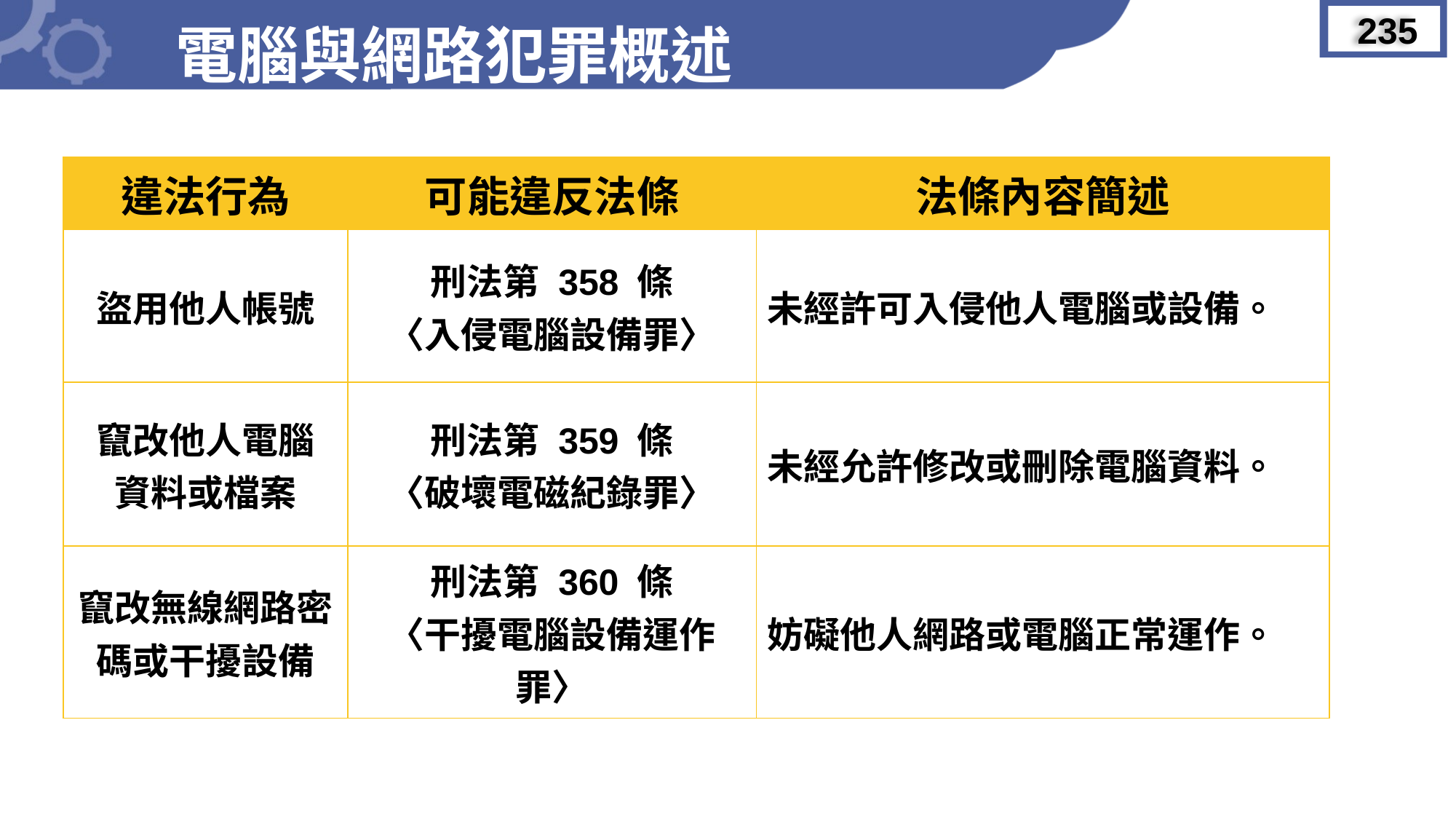

電腦與網路犯罪概述
235

| 違法行為 | 可能違反法條 | 法條內容簡述 |
| --- | --- | --- |
| 盜用他人帳號 | 刑法第 358 條 〈入侵電腦設備罪〉 | 未經許可入侵他人電腦或設備。 |
| 竄改他人電腦 資料或檔案 | 刑法第 359 條 〈破壞電磁紀錄罪〉 | 未經允許修改或刪除電腦資料。 |
| 竄改無線網路密 碼或干擾設備 | 刑法第 360 條 〈干擾電腦設備運作罪〉 | 妨礙他人網路或電腦正常運作。 |